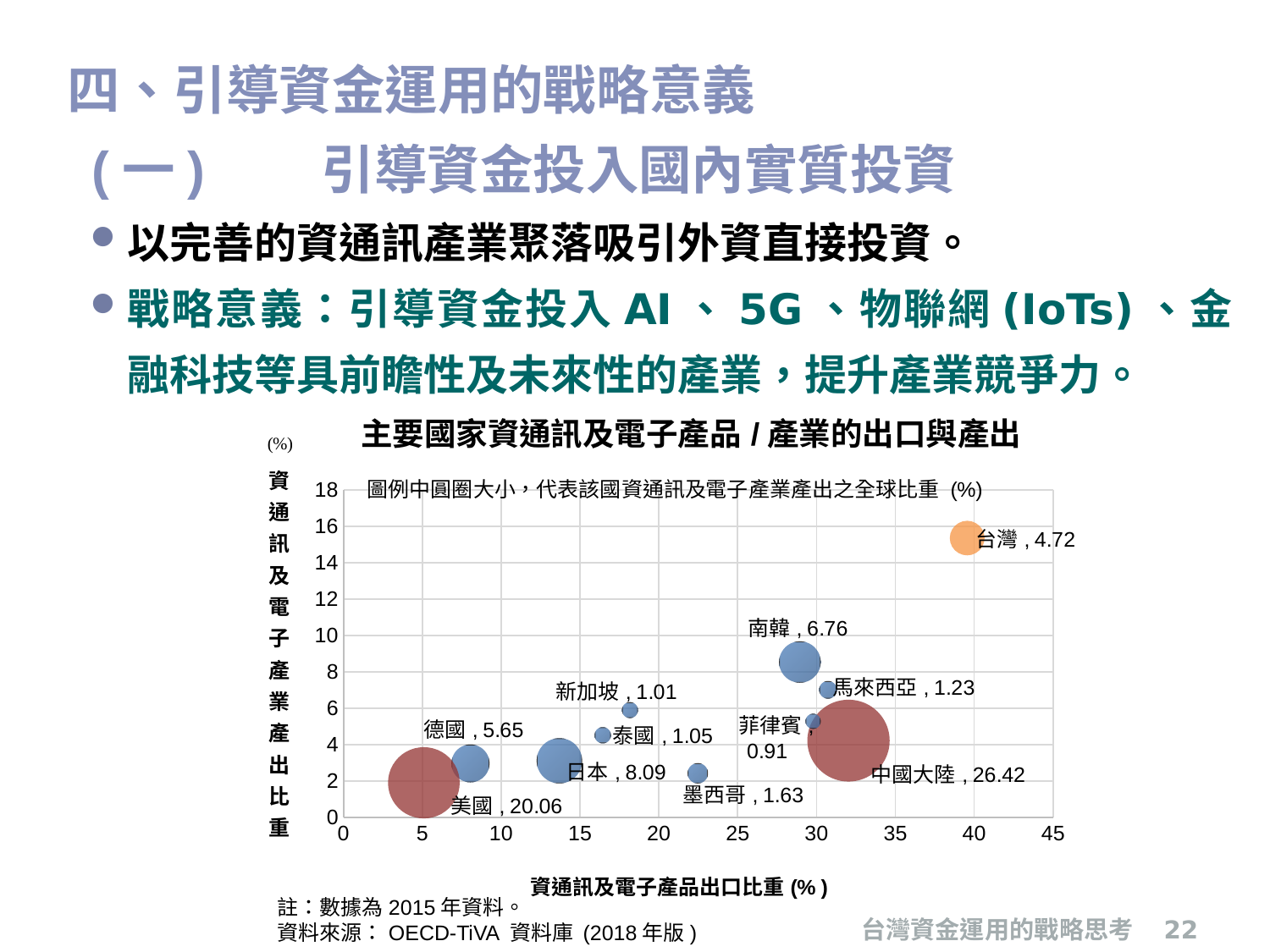

# 四、引導資金運用的戰略意義 (一)	引導資金投入國內實質投資
以完善的資通訊產業聚落吸引外資直接投資。
戰略意義：引導資金投入AI、5G、物聯網(IoTs)、金融科技等具前瞻性及未來性的產業，提升產業競爭力。

### Chart: 主要國家資通訊及電子產品/產業的出口與產出

| Category | 電子產出占全球比重 |
|---|---|
註：數據為2015年資料。
資料來源：OECD-TiVA 資料庫 (2018年版)
台灣資金運用的戰略思考
22